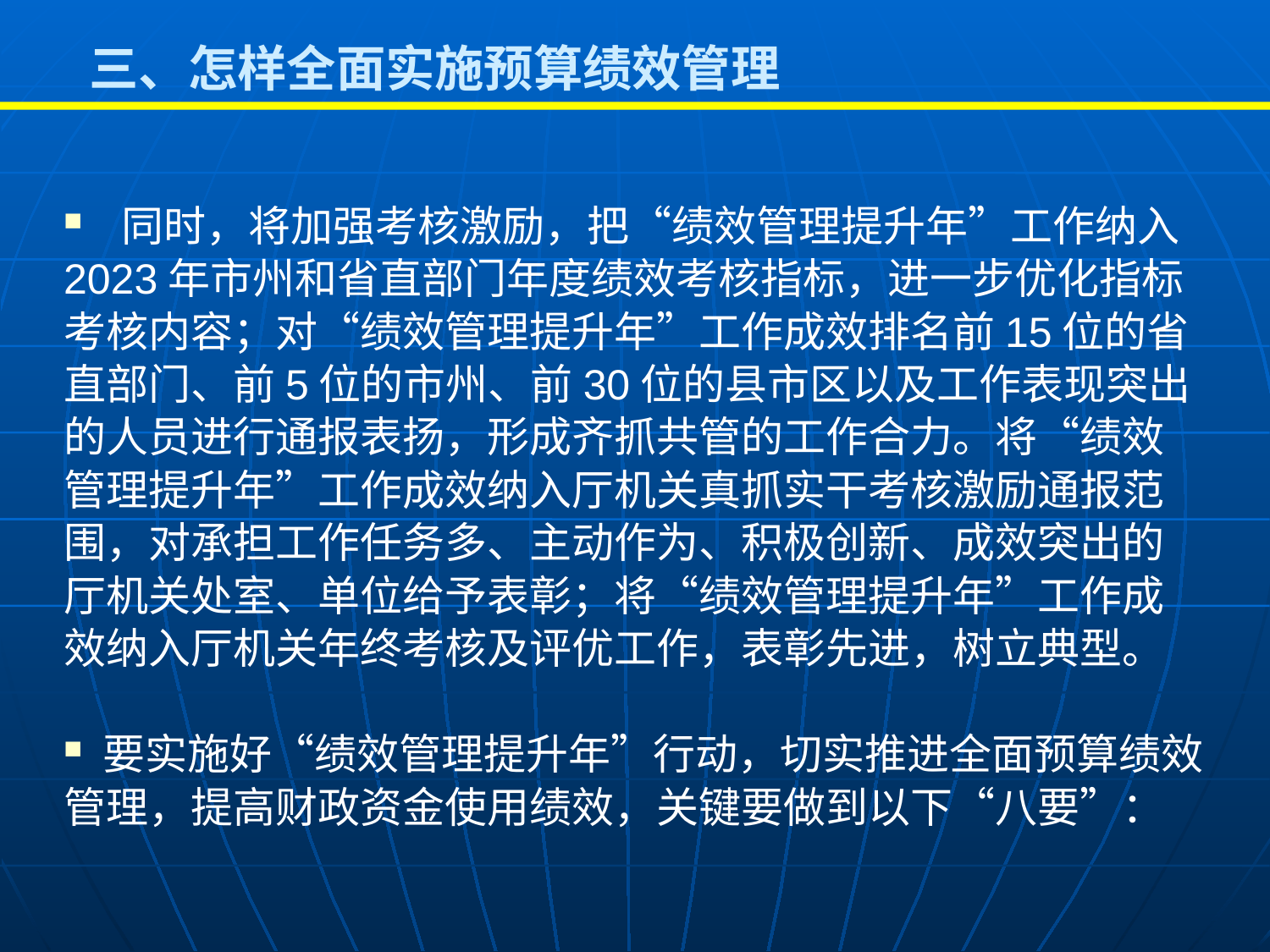

三、怎样全面实施预算绩效管理

   同时，将加强考核激励，把“绩效管理提升年”工作纳入2023年市州和省直部门年度绩效考核指标，进一步优化指标考核内容；对“绩效管理提升年”工作成效排名前15位的省直部门、前5位的市州、前30位的县市区以及工作表现突出的人员进行通报表扬，形成齐抓共管的工作合力。将“绩效管理提升年”工作成效纳入厅机关真抓实干考核激励通报范围，对承担工作任务多、主动作为、积极创新、成效突出的厅机关处室、单位给予表彰；将“绩效管理提升年”工作成效纳入厅机关年终考核及评优工作，表彰先进，树立典型。

 要实施好“绩效管理提升年”行动，切实推进全面预算绩效管理，提高财政资金使用绩效，关键要做到以下“八要”：